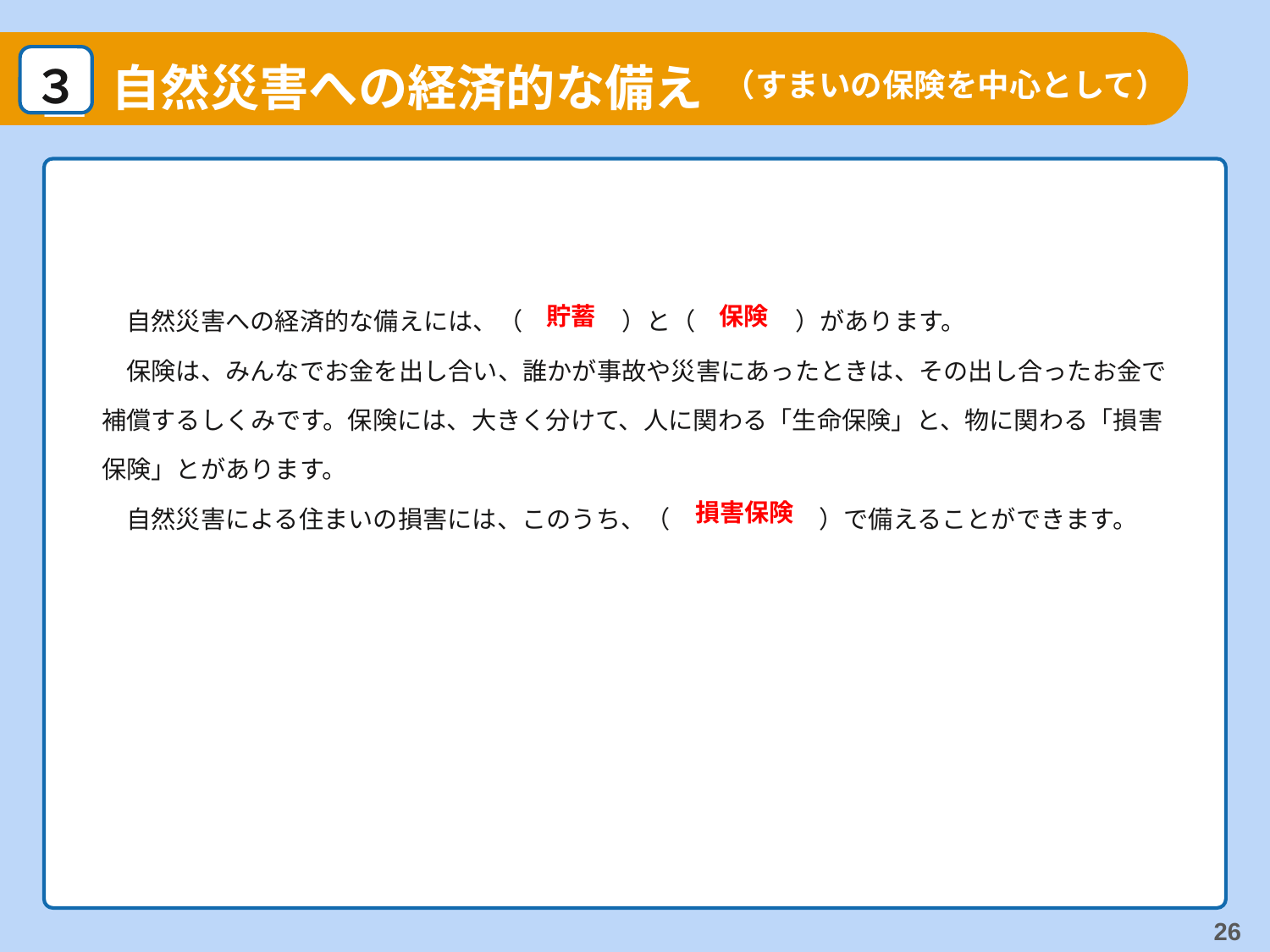

１
３
自然災害への経済的な備え
（すまいの保険を中心として）

　自然災害への経済的な備えには、（　　　　）と（　　　　）があります。
　保険は、みんなでお金を出し合い、誰かが事故や災害にあったときは、その出し合ったお金で補償するしくみです。保険には、大きく分けて、人に関わる「生命保険」と、物に関わる「損害保険」とがあります。
　自然災害による住まいの損害には、このうち、（　　　　　　）で備えることができます。
貯蓄
保険
損害保険